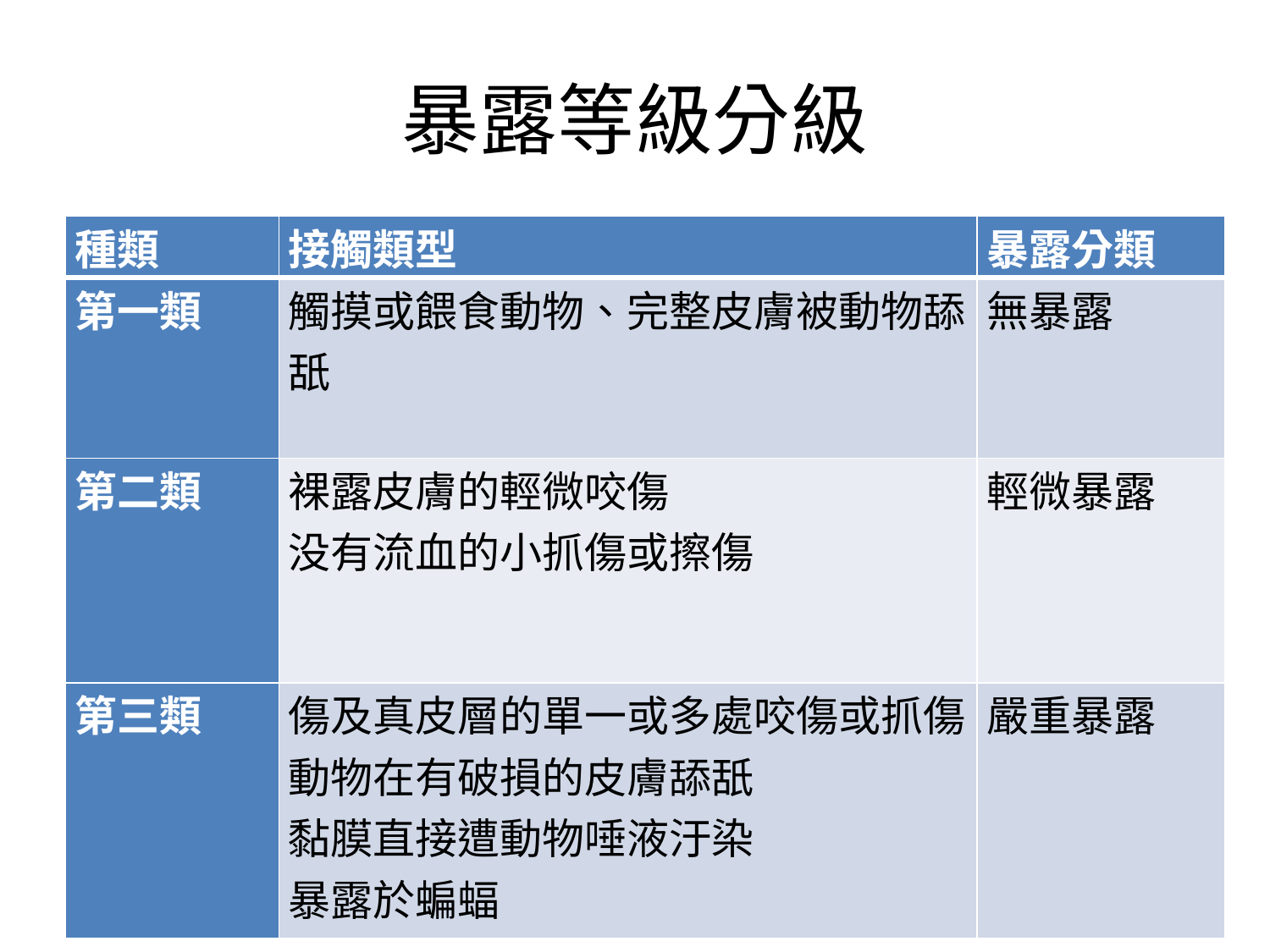

# 暴露等級分級
| 種類 | 接觸類型 | 暴露分類 |
| --- | --- | --- |
| 第一類 | 觸摸或餵食動物、完整皮膚被動物舔舐 | 無暴露 |
| 第二類 | 裸露皮膚的輕微咬傷 没有流血的小抓傷或擦傷 | 輕微暴露 |
| 第三類 | 傷及真皮層的單一或多處咬傷或抓傷 動物在有破損的皮膚舔舐 黏膜直接遭動物唾液汙染 暴露於蝙蝠 | 嚴重暴露 |